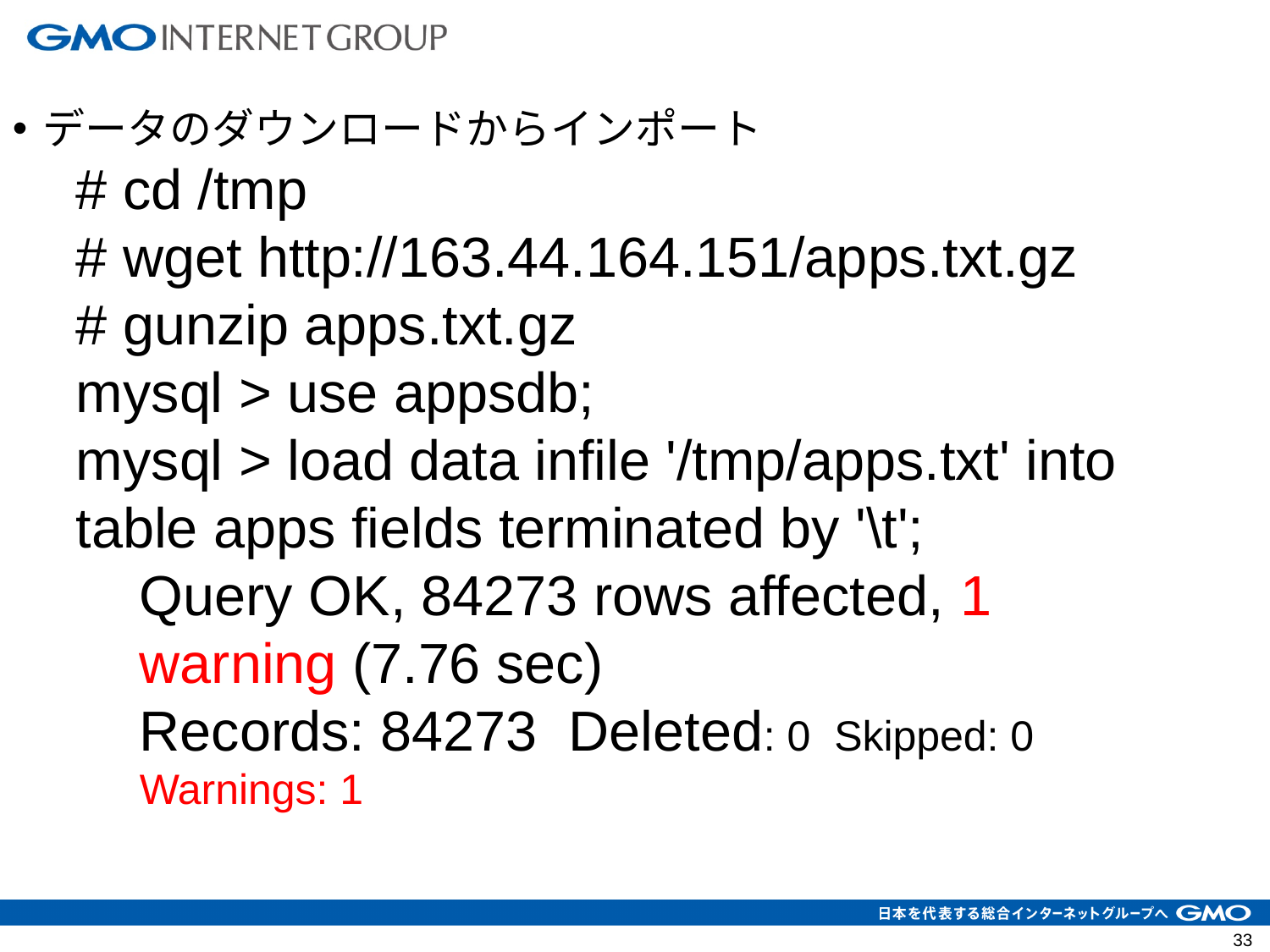

データのダウンロードからインポート
# cd /tmp
# wget http://163.44.164.151/apps.txt.gz
# gunzip apps.txt.gz
mysql > use appsdb;
mysql > load data infile '/tmp/apps.txt' into table apps fields terminated by '\t';
Query OK, 84273 rows affected, 1 warning (7.76 sec)
Records: 84273  Deleted: 0  Skipped: 0  Warnings: 1